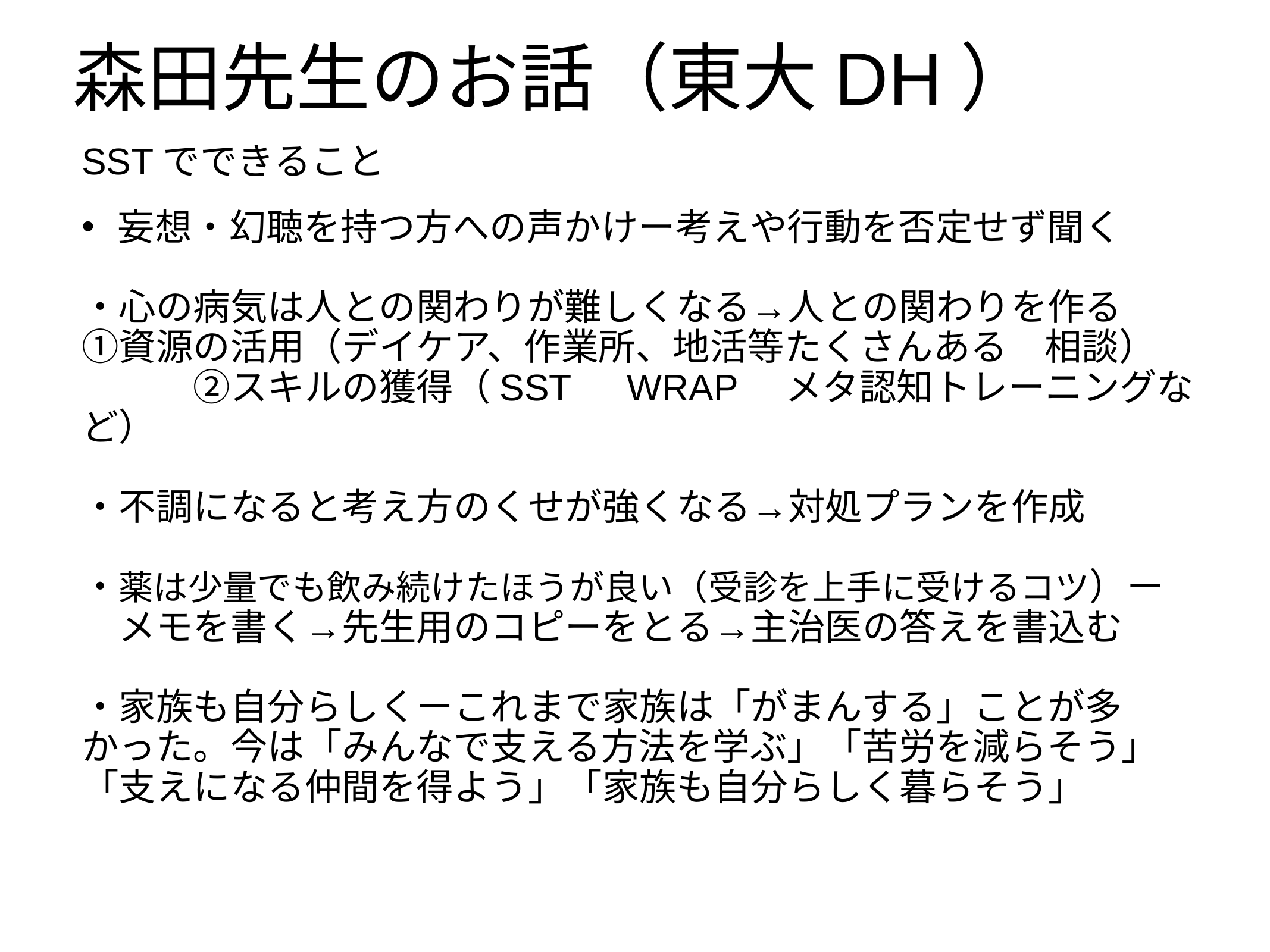

# 森田先生のお話（東大DH）
SSTでできること
妄想・幻聴を持つ方への声かけー考えや行動を否定せず聞く
・心の病気は人との関わりが難しくなる→人との関わりを作る　①資源の活用（デイケア、作業所、地活等たくさんある　相談）　　　　②スキルの獲得（SST　WRAP　メタ認知トレーニングなど）
・不調になると考え方のくせが強くなる→対処プランを作成
・薬は少量でも飲み続けたほうが良い（受診を上手に受けるコツ）ー　メモを書く→先生用のコピーをとる→主治医の答えを書込む
・家族も自分らしくーこれまで家族は「がまんする」ことが多かった。今は「みんなで支える方法を学ぶ」「苦労を減らそう」「支えになる仲間を得よう」「家族も自分らしく暮らそう」